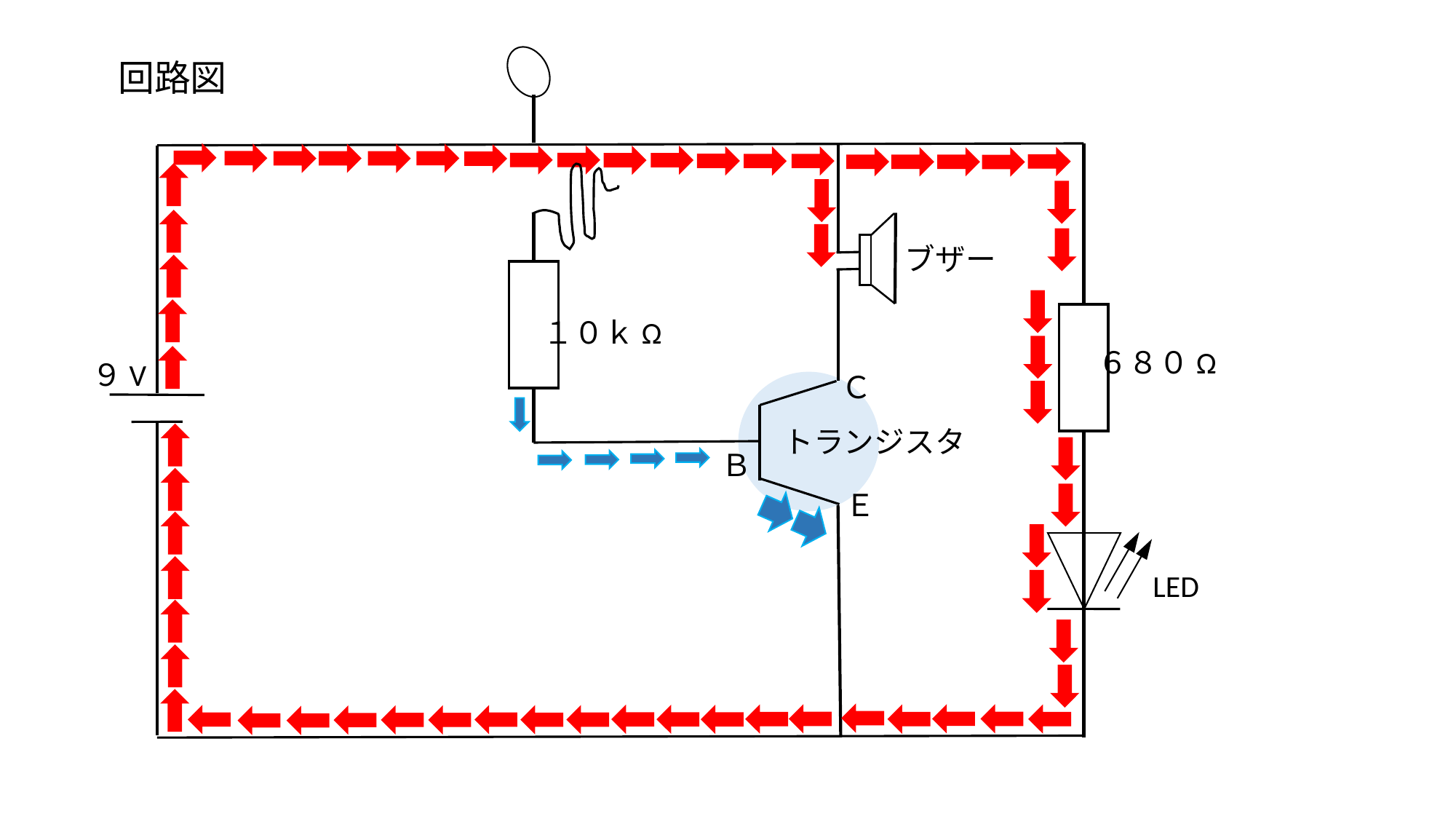

回路図

ブザー

１０ｋΩ
６８０Ω

９V

Ｃ

トランジスタ

Ｂ

Ｅ

LED